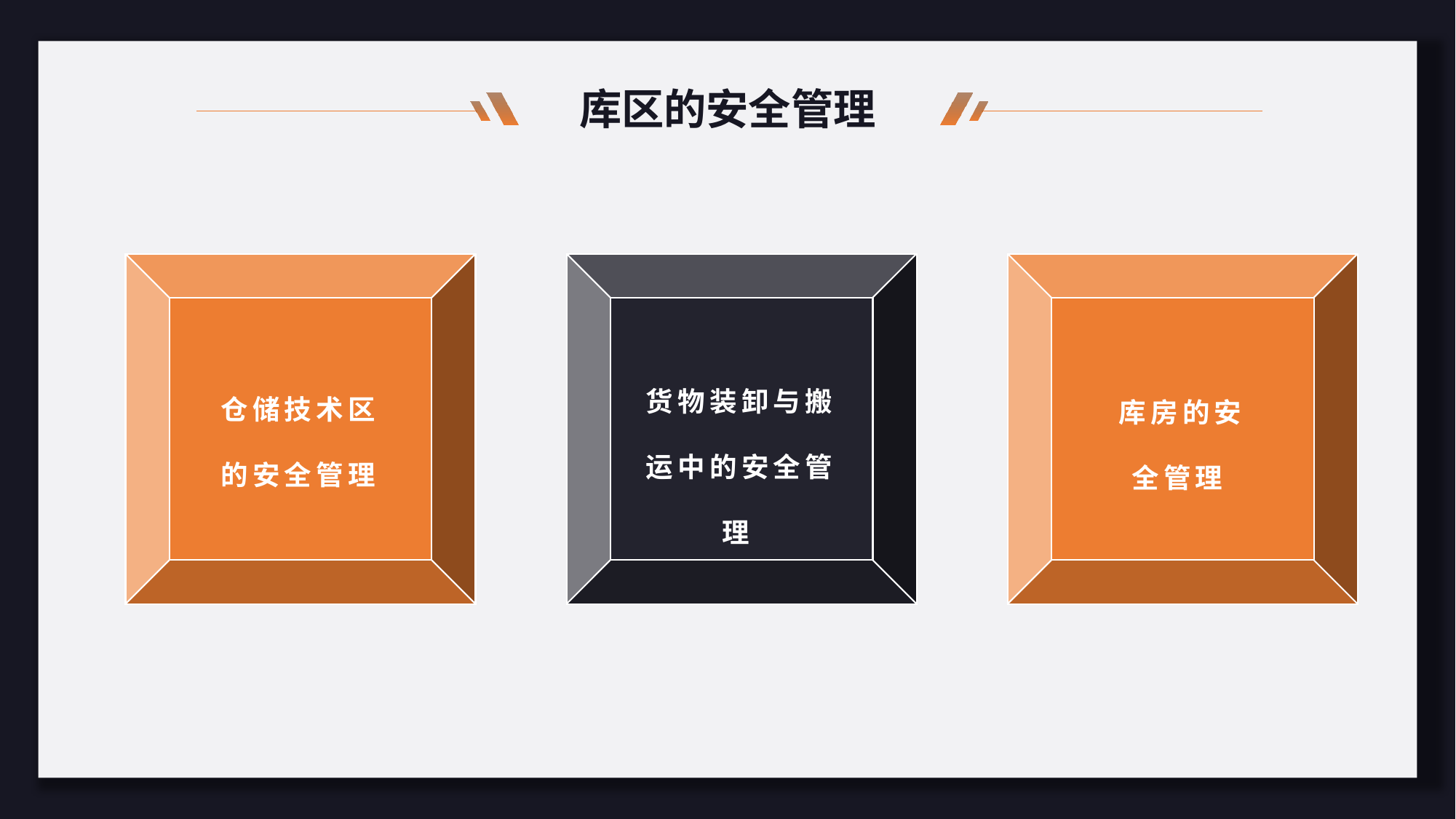

库区的安全管理

仓储技术区的安全管理

货物装卸与搬运中的安全管理

库房的安全管理